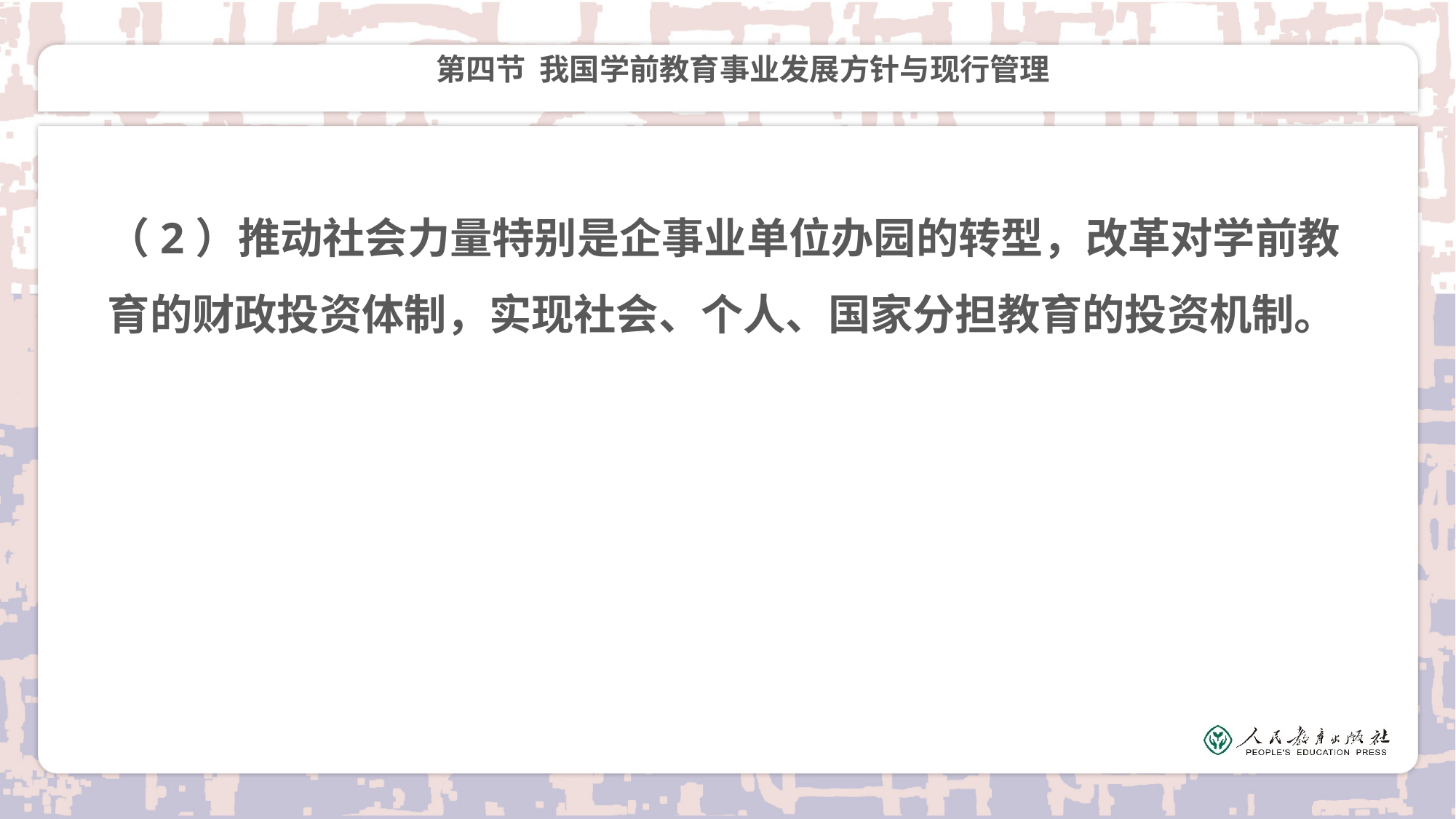

# 第四节  我国学前教育事业发展方针与现行管理
（2）推动社会力量特别是企事业单位办园的转型，改革对学前教育的财政投资体制，实现社会、个人、国家分担教育的投资机制。